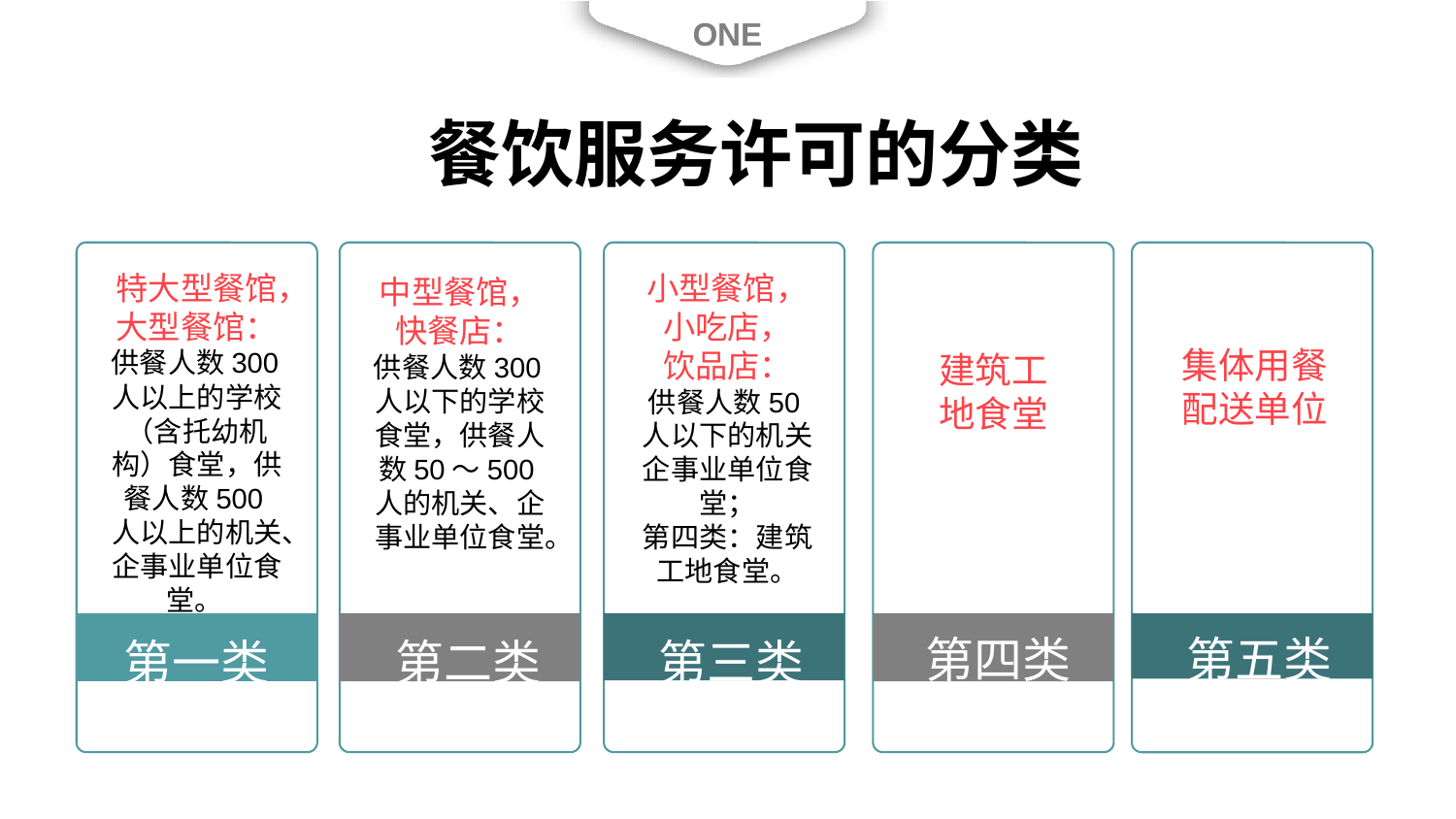

ONE
餐饮服务许可的分类

特大型餐馆，大型餐馆：
供餐人数300人以上的学校（含托幼机构）食堂，供餐人数500人以上的机关、企事业单位食堂。

第一类

中型餐馆，
快餐店：
供餐人数300人以下的学校食堂，供餐人数50～500人的机关、企事业单位食堂。

第二类

小型餐馆，小吃店，
饮品店：
供餐人数50人以下的机关企事业单位食堂；
第四类：建筑工地食堂。

集体用餐配送单位
建筑工地食堂
第四类
第五类
第三类